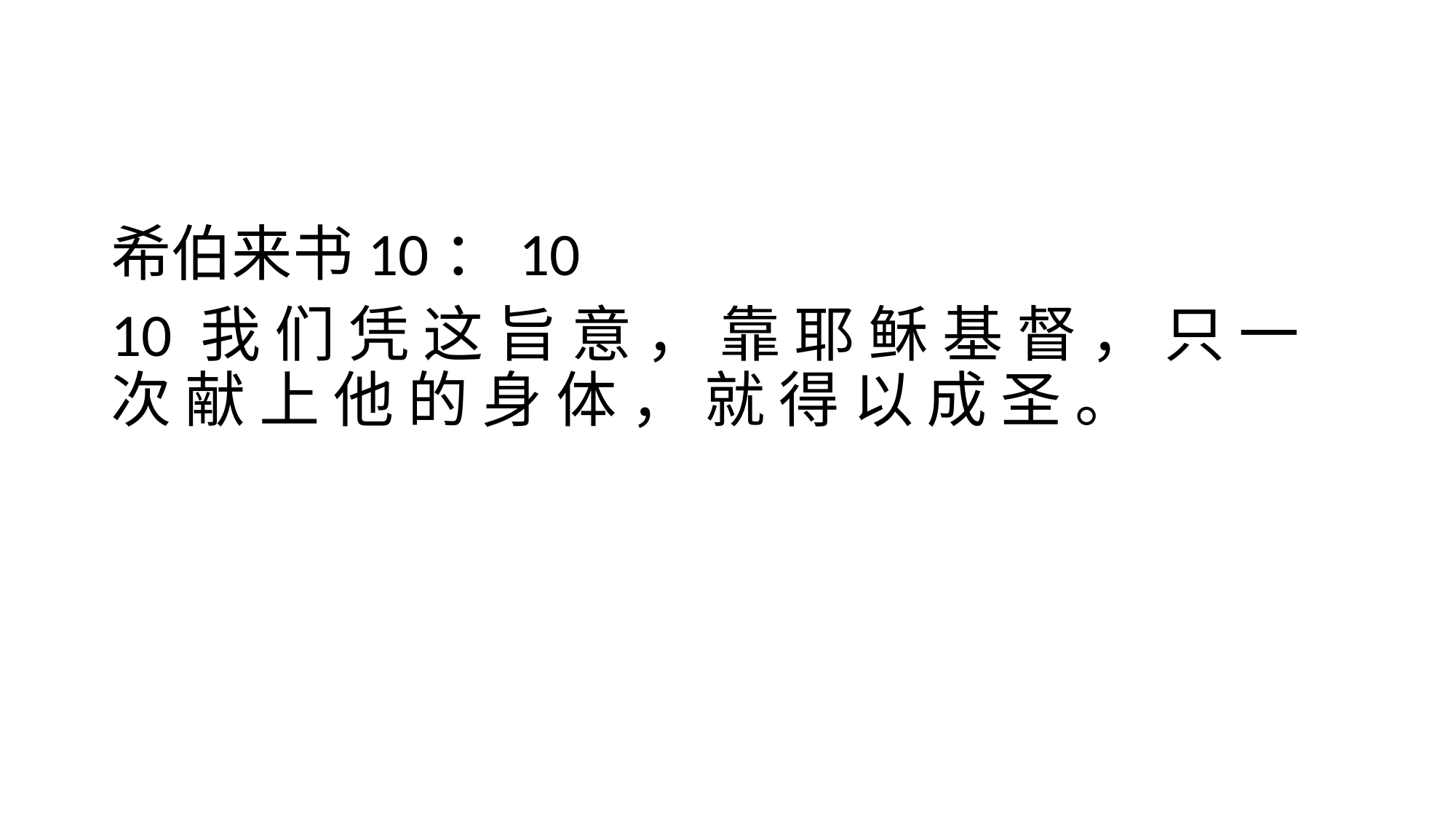

#
希伯来书10：10
10 我 们 凭 这 旨 意 ， 靠 耶 稣 基 督 ， 只 一 次 献 上 他 的 身 体 ， 就 得 以 成 圣 。